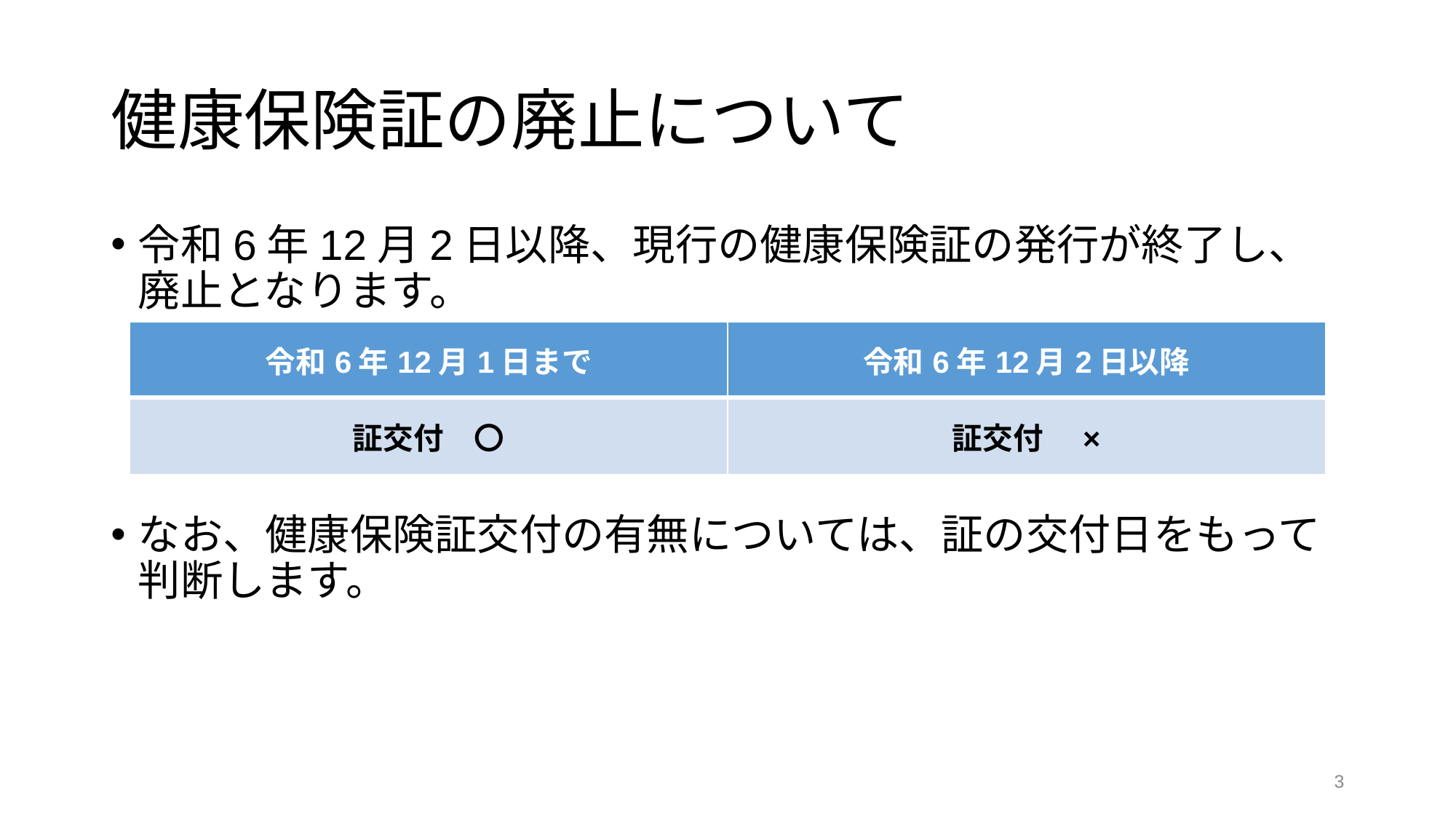

# 健康保険証の廃止について
令和6年12月2日以降、現行の健康保険証の発行が終了し、廃止となります。

なお、健康保険証交付の有無については、証の交付日をもって判断します。
| 令和6年12月1日まで | 令和6年12月2日以降 |
| --- | --- |
| 証交付　〇 | 証交付　× |
3